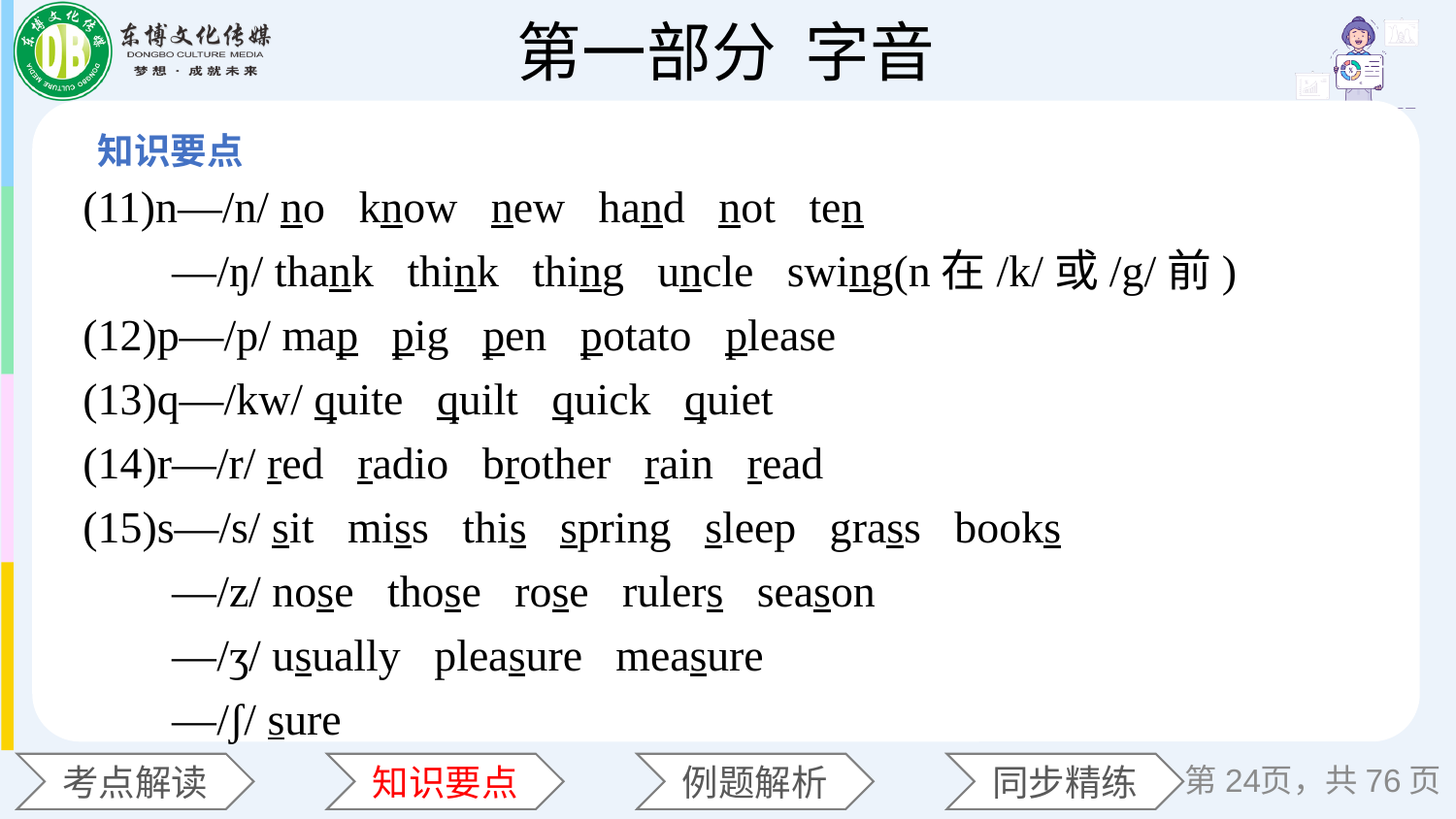

(11)n—/n/ no   know   new   hand   not   ten
        —/ŋ/ thank   think   thing   uncle   swing(n在/k/或/g/前)
(12)p—/p/ map   pig   pen   potato   please
(13)q—/kw/ quite   quilt   quick   quiet
(14)r—/r/ red   radio   brother   rain   read
(15)s—/s/ sit   miss   this   spring   sleep   grass   books
        —/z/ nose   those   rose   rulers   season
        —/ʒ/ usually   pleasure   measure
        —/ʃ/ sure

第24页，共76页